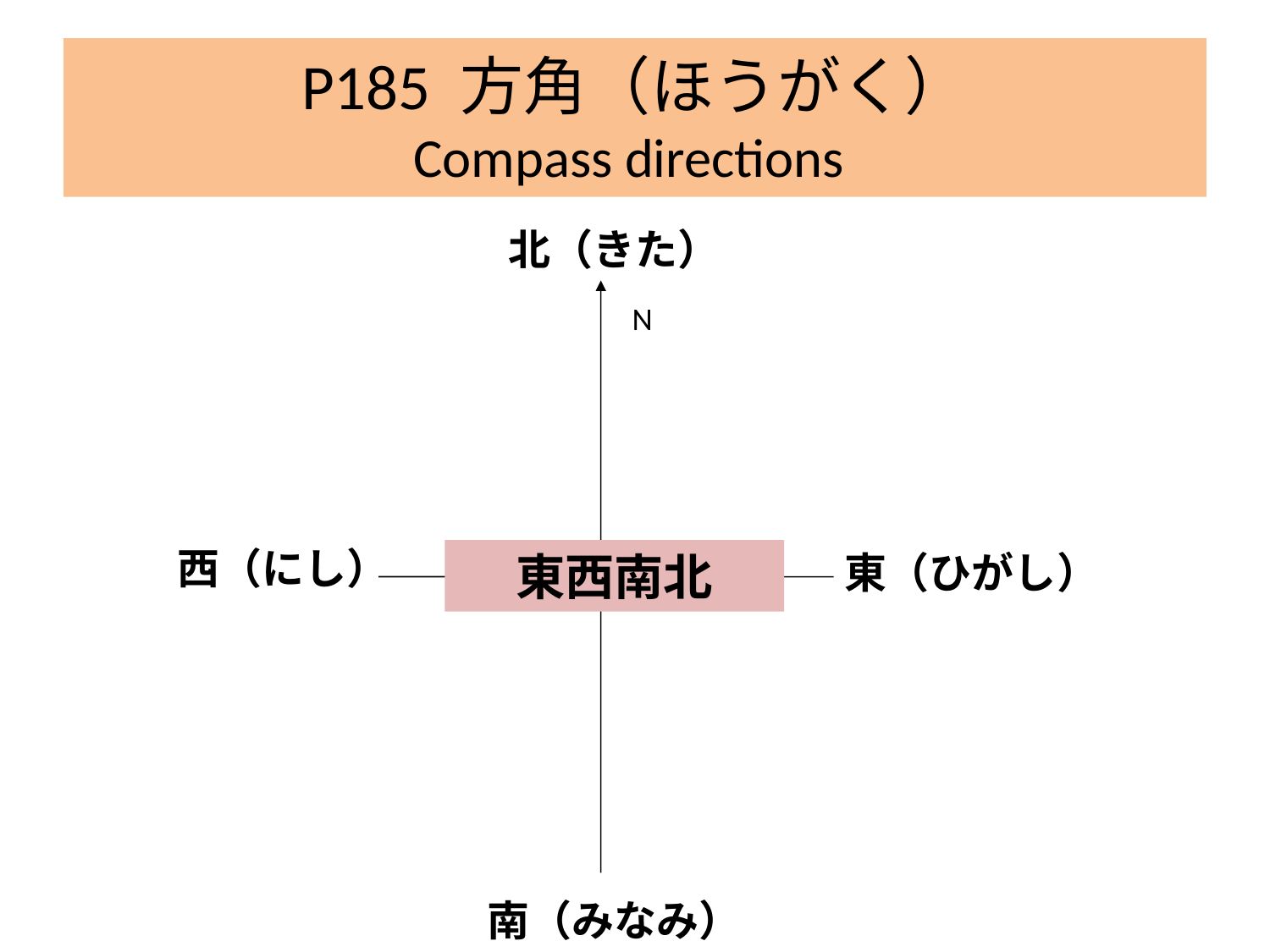

# P185 方角（ほうがく） Compass directions
北（きた）

N
西（にし）
東西南北
東（ひがし）

南（みなみ）